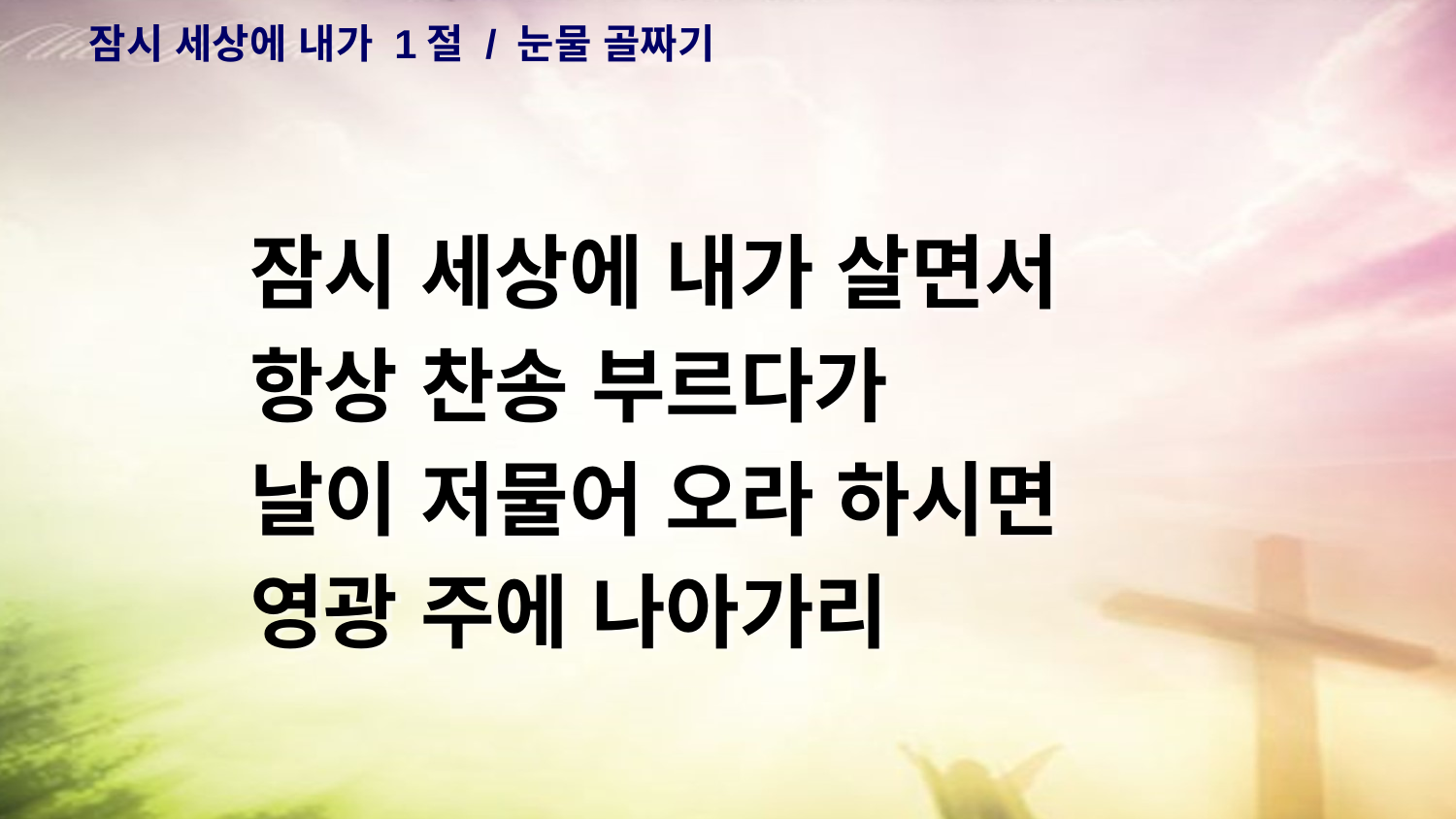

# 잠시 세상에 내가 1절 / 눈물 골짜기
잠시 세상에 내가 살면서
항상 찬송 부르다가
날이 저물어 오라 하시면
영광 주에 나아가리